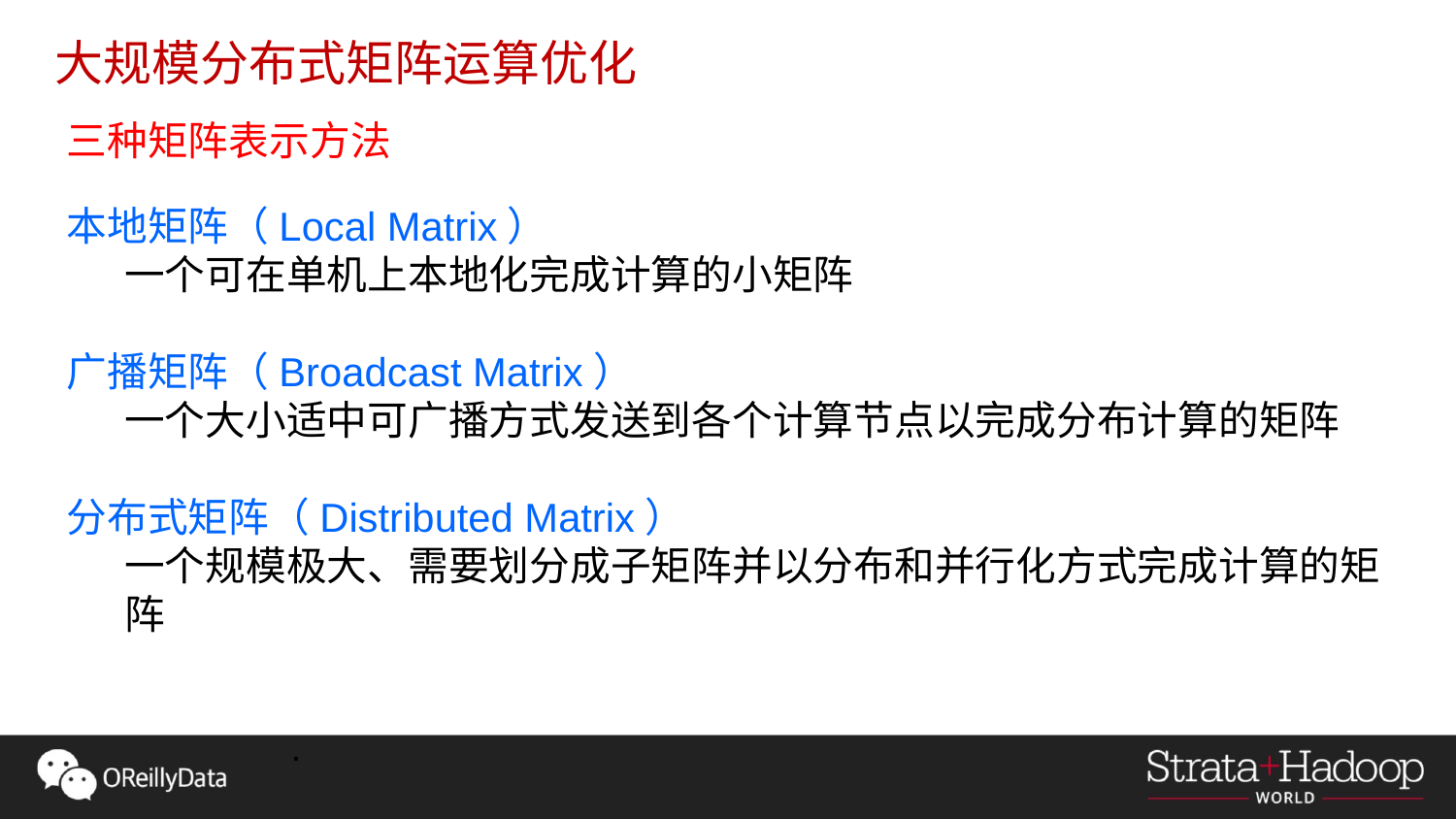

大规模分布式矩阵运算优化
三种矩阵表示方法
本地矩阵（Local Matrix）
一个可在单机上本地化完成计算的小矩阵

广播矩阵（Broadcast Matrix）
一个大小适中可广播方式发送到各个计算节点以完成分布计算的矩阵

分布式矩阵（Distributed Matrix）
一个规模极大、需要划分成子矩阵并以分布和并行化方式完成计算的矩阵

                      .